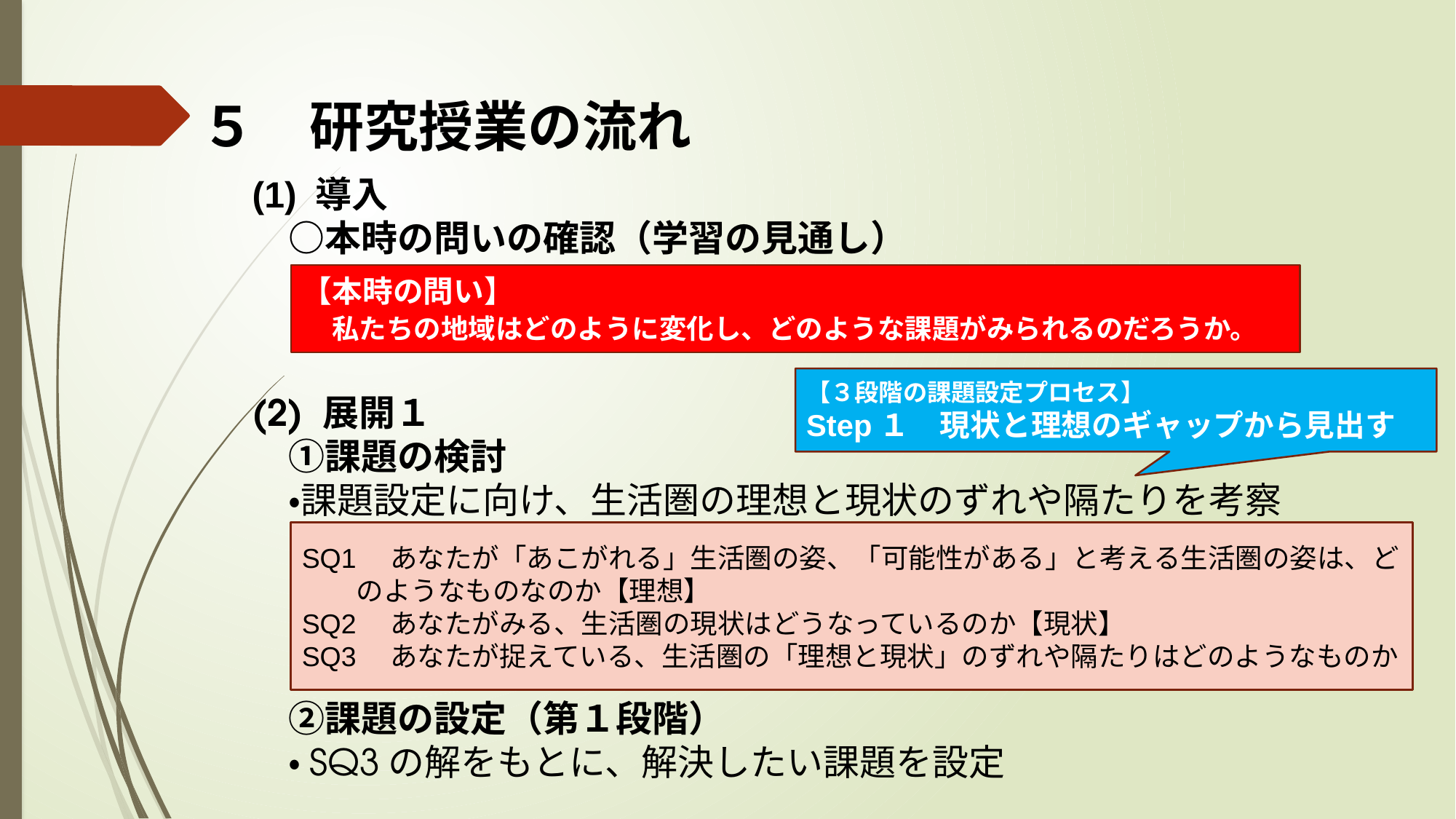

# ５　研究授業の流れ
(1) 導入
　○本時の問いの確認（学習の見通し）

(2) 展開１
　①課題の検討
　・課題設定に向け、生活圏の理想と現状のずれや隔たりを考察

　②課題の設定（第１段階）
　・SQ3の解をもとに、解決したい課題を設定
【本時の問い】
　私たちの地域はどのように変化し、どのような課題がみられるのだろうか。
【３段階の課題設定プロセス】
Step１　現状と理想のギャップから見出す
SQ1　あなたが「あこがれる」生活圏の姿、「可能性がある」と考える生活圏の姿は、ど
　　のようなものなのか【理想】
SQ2　あなたがみる、生活圏の現状はどうなっているのか【現状】
SQ3　あなたが捉えている、生活圏の「理想と現状」のずれや隔たりはどのようなものか